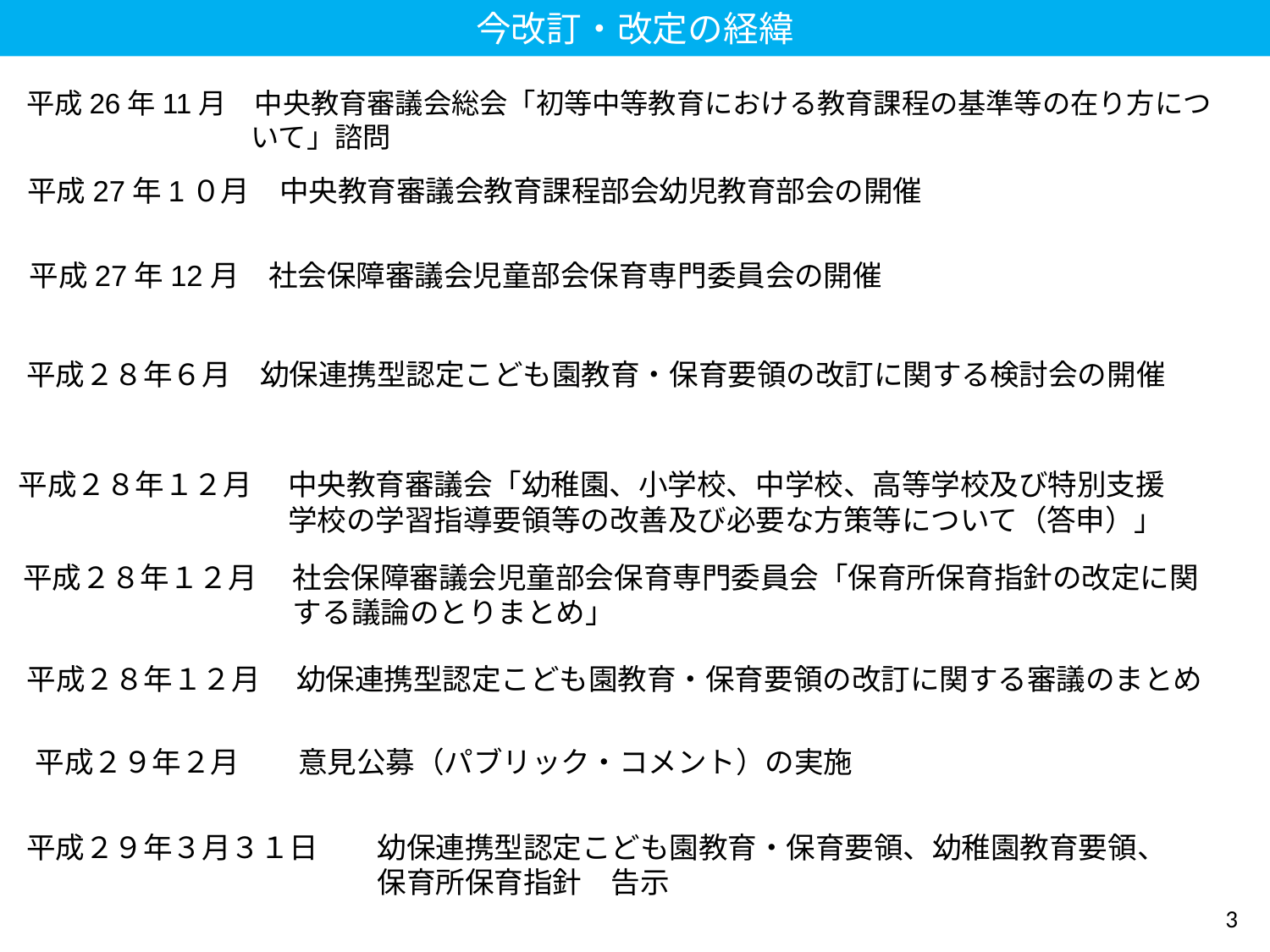

今改訂・改定の経緯
平成26年11月　中央教育審議会総会「初等中等教育における教育課程の基準等の在り方につ
　　　　　　　　いて」諮問
平成27年1０月　中央教育審議会教育課程部会幼児教育部会の開催
平成27年12月　社会保障審議会児童部会保育専門委員会の開催
平成２８年６月　幼保連携型認定こども園教育・保育要領の改訂に関する検討会の開催
平成２８年１２月 　中央教育審議会「幼稚園、小学校、中学校、高等学校及び特別支援
　　　　　　　　　 学校の学習指導要領等の改善及び必要な方策等について（答申）」
平成２８年１２月 　社会保障審議会児童部会保育専門委員会「保育所保育指針の改定に関
　　　　　　　　　 する議論のとりまとめ」
平成２８年１２月 　幼保連携型認定こども園教育・保育要領の改訂に関する審議のまとめ
平成２９年２月　　意見公募（パブリック・コメント）の実施
平成２９年３月３１日　　幼保連携型認定こども園教育・保育要領、幼稚園教育要領、
　　　　　　　　　　　　保育所保育指針　告示
3